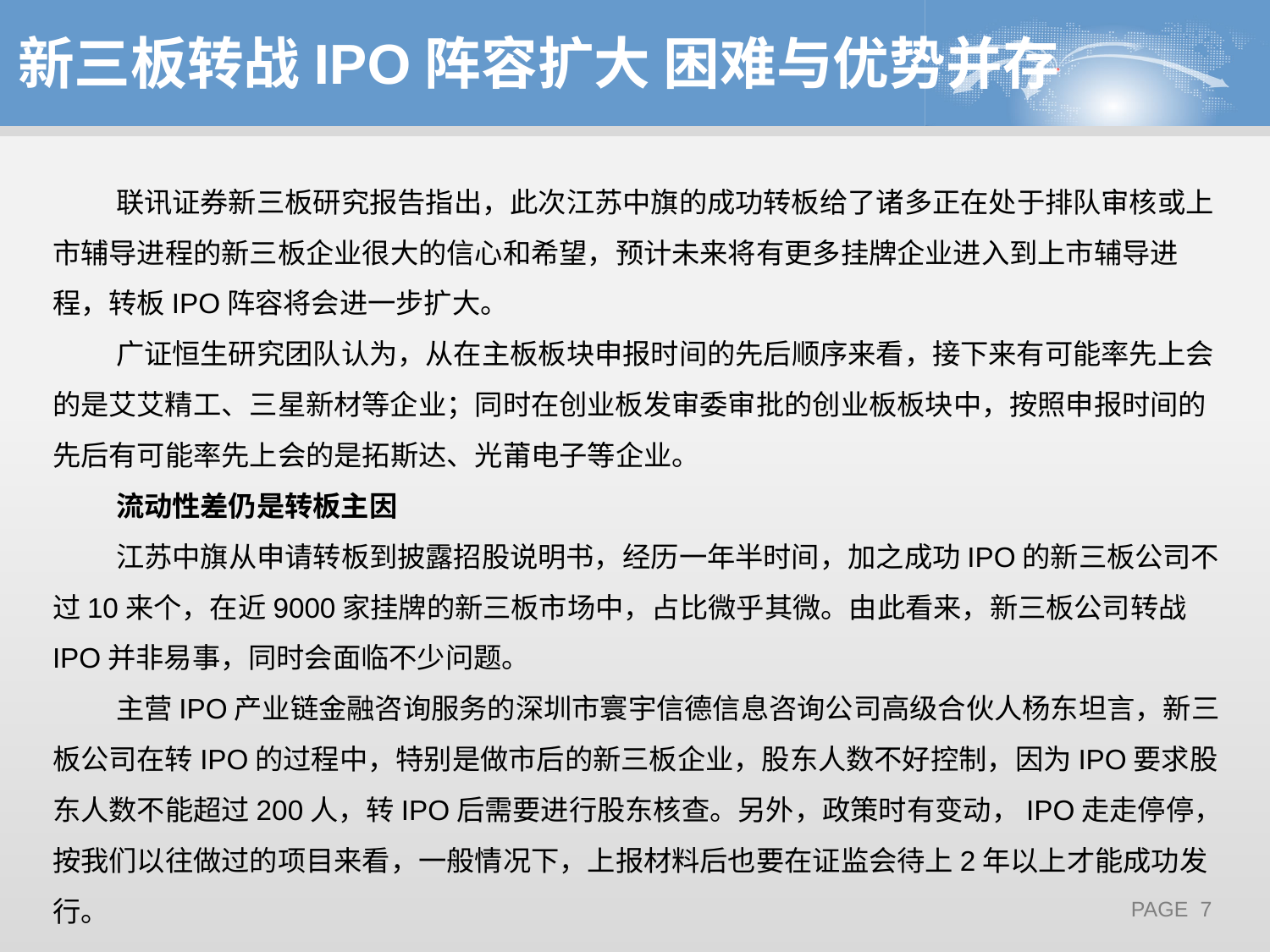

新三板转战IPO阵容扩大 困难与优势并存
联讯证券新三板研究报告指出，此次江苏中旗的成功转板给了诸多正在处于排队审核或上市辅导进程的新三板企业很大的信心和希望，预计未来将有更多挂牌企业进入到上市辅导进程，转板IPO阵容将会进一步扩大。
广证恒生研究团队认为，从在主板板块申报时间的先后顺序来看，接下来有可能率先上会的是艾艾精工、三星新材等企业；同时在创业板发审委审批的创业板板块中，按照申报时间的先后有可能率先上会的是拓斯达、光莆电子等企业。
流动性差仍是转板主因
江苏中旗从申请转板到披露招股说明书，经历一年半时间，加之成功IPO的新三板公司不过10来个，在近9000家挂牌的新三板市场中，占比微乎其微。由此看来，新三板公司转战IPO并非易事，同时会面临不少问题。
主营IPO产业链金融咨询服务的深圳市寰宇信德信息咨询公司高级合伙人杨东坦言，新三板公司在转IPO的过程中，特别是做市后的新三板企业，股东人数不好控制，因为IPO要求股东人数不能超过200人，转IPO后需要进行股东核查。另外，政策时有变动，IPO走走停停，按我们以往做过的项目来看，一般情况下，上报材料后也要在证监会待上2年以上才能成功发行。